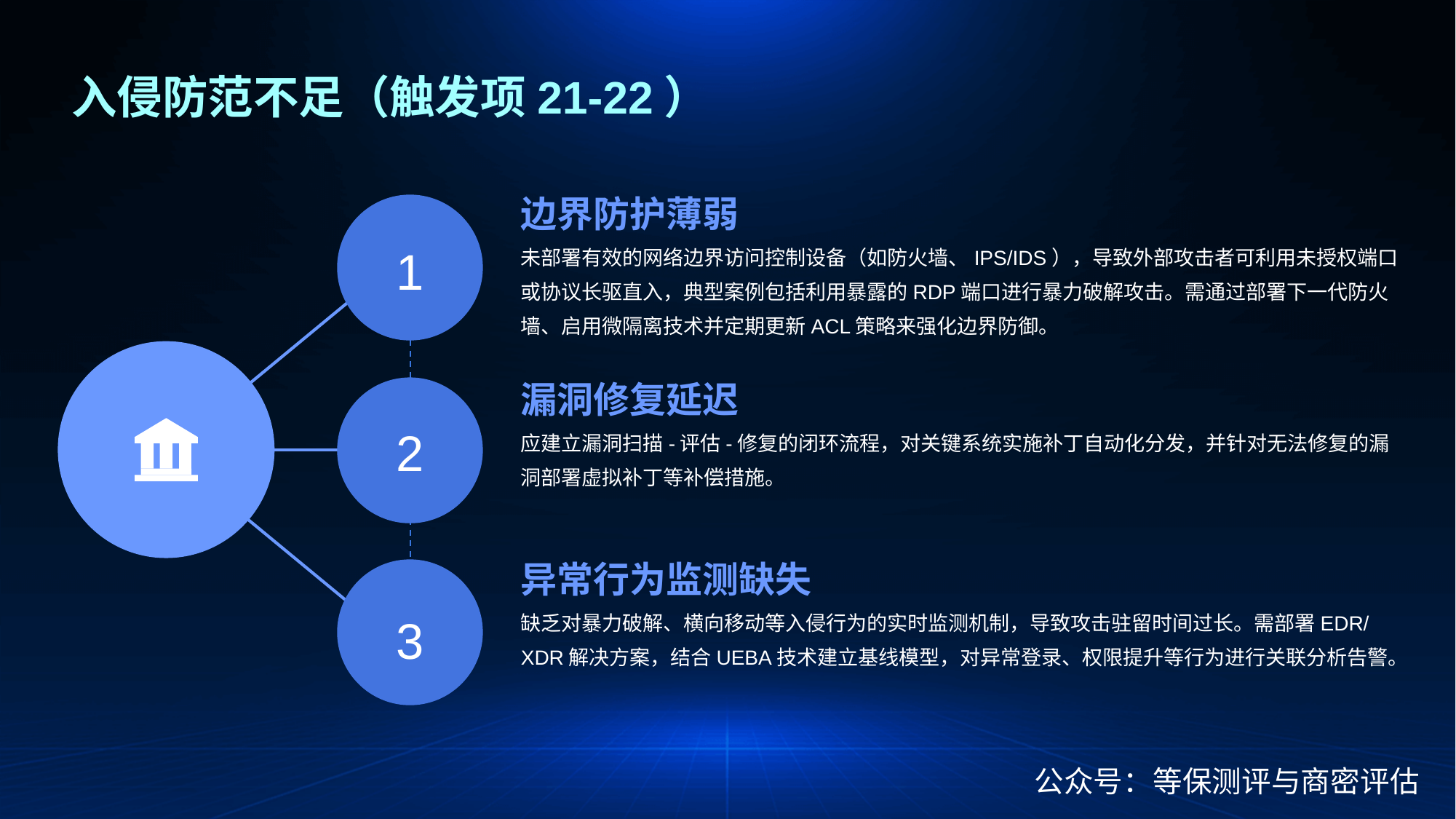

入侵防范不足（触发项21-22）
边界防护薄弱

未部署有效的网络边界访问控制设备（如防火墙、IPS/IDS），导致外部攻击者可利用未授权端口或协议长驱直入，典型案例包括利用暴露的RDP端口进行暴力破解攻击。需通过部署下一代防火墙、启用微隔离技术并定期更新ACL策略来强化边界防御。
1

漏洞修复延迟

应建立漏洞扫描-评估-修复的闭环流程，对关键系统实施补丁自动化分发，并针对无法修复的漏洞部署虚拟补丁等补偿措施。

2
异常行为监测缺失

缺乏对暴力破解、横向移动等入侵行为的实时监测机制，导致攻击驻留时间过长。需部署EDR/XDR解决方案，结合UEBA技术建立基线模型，对异常登录、权限提升等行为进行关联分析告警。
3
公众号：等保测评与商密评估